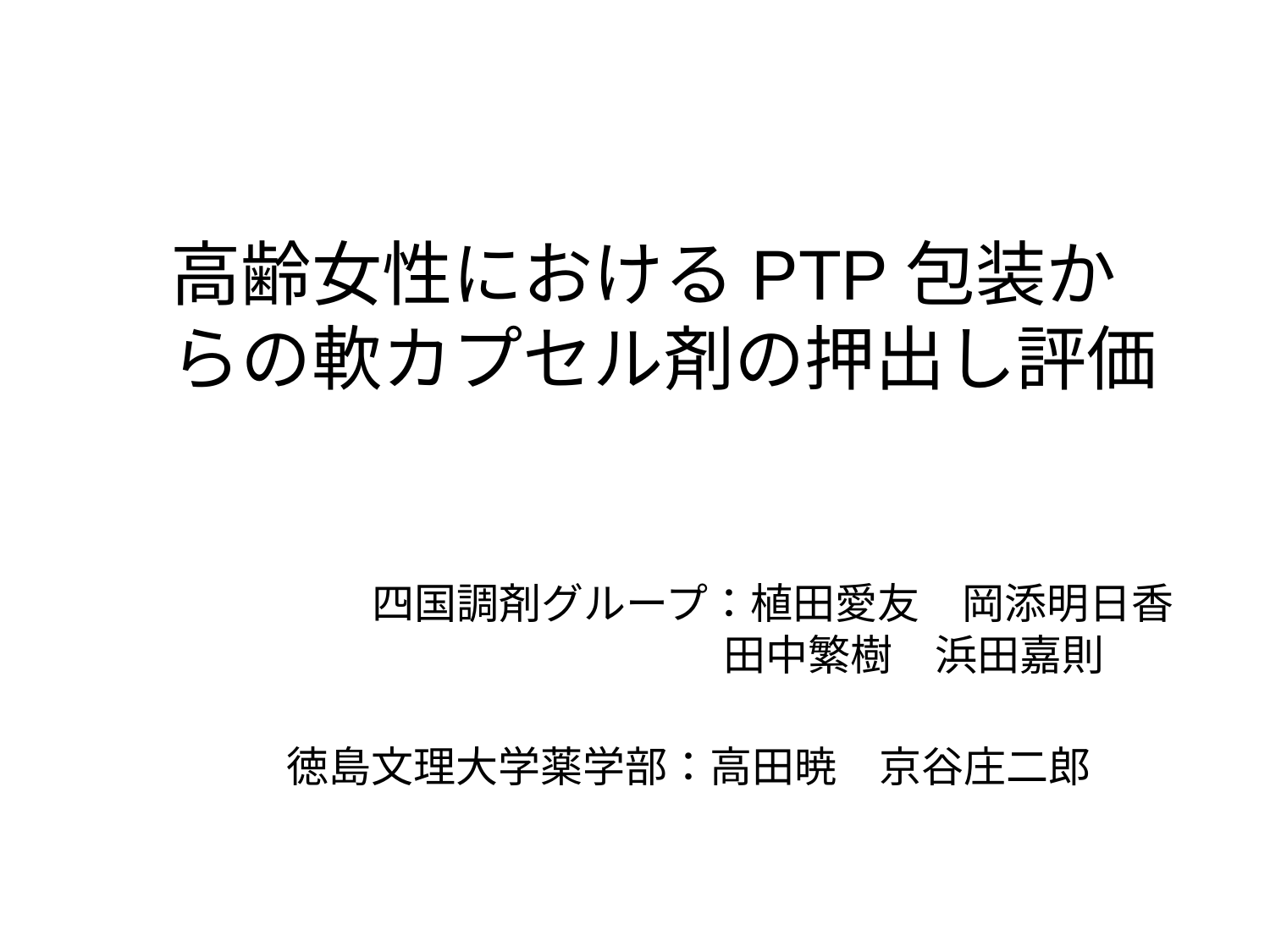

高齢女性におけるPTP包装からの軟カプセル剤の押出し評価
四国調剤グループ：植田愛友　岡添明日香
田中繁樹　浜田嘉則
徳島文理大学薬学部：高田暁　京谷庄二郎